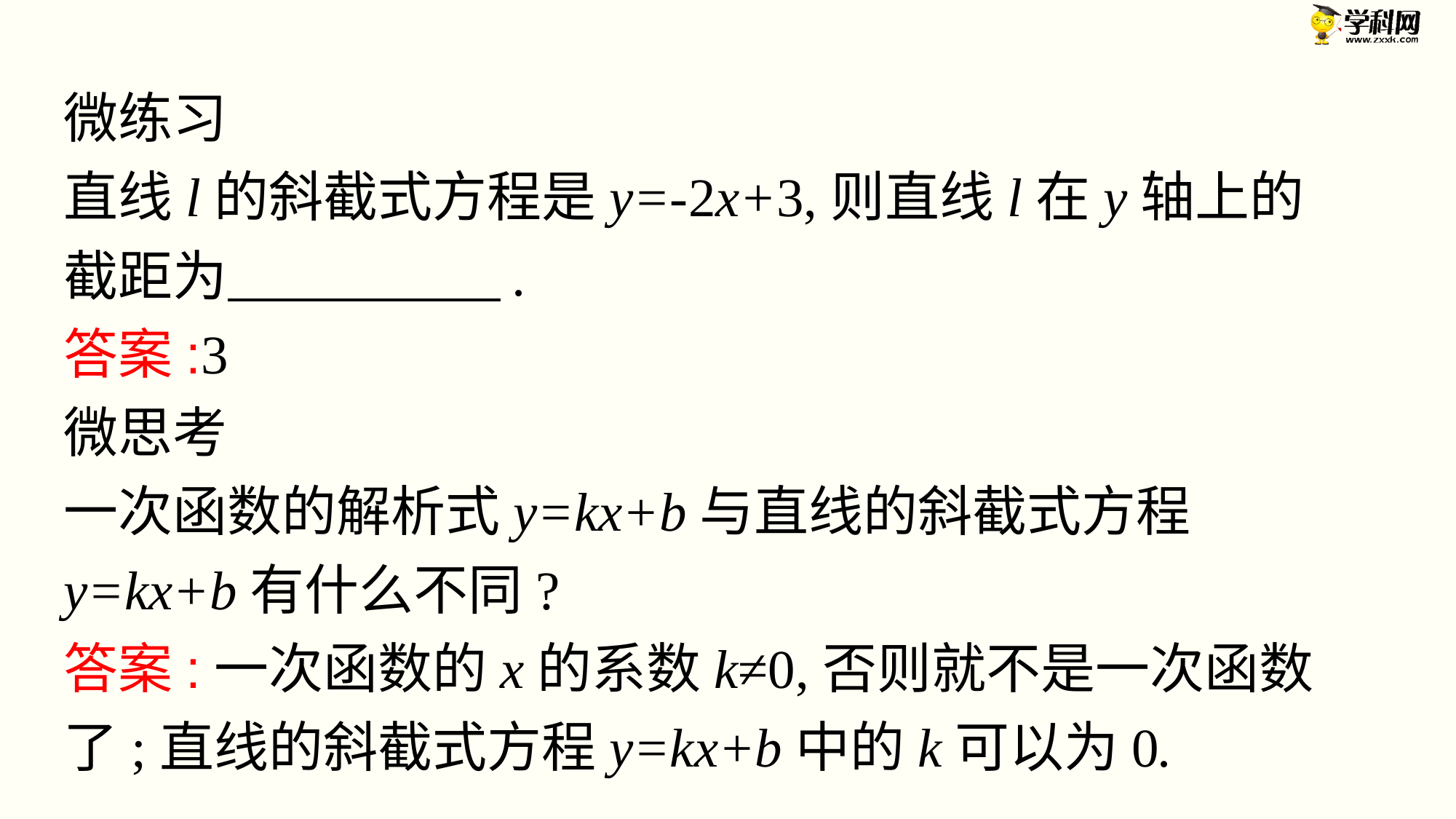

微练习
直线l的斜截式方程是y=-2x+3,则直线l在y轴上的截距为　　　　　.
答案:3
微思考
一次函数的解析式y=kx+b与直线的斜截式方程y=kx+b有什么不同?
答案:一次函数的x的系数k≠0,否则就不是一次函数了;直线的斜截式方程y=kx+b中的k可以为0.